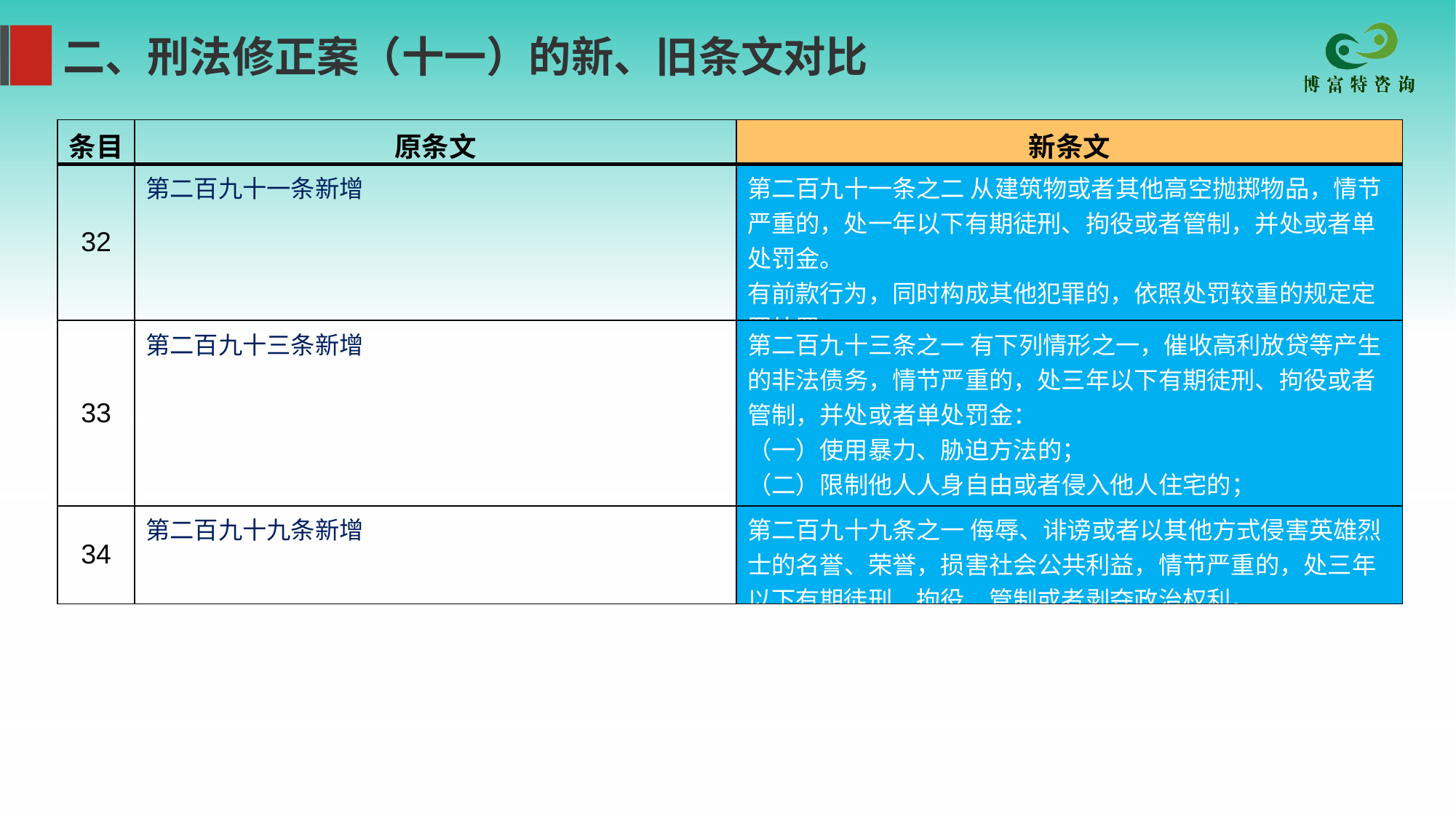

二、刑法修正案（十一）的新、旧条文对比

| 条目 | 原条文 | 新条文 |
| --- | --- | --- |
| 32 | 第二百九十一条新增 | 第二百九十一条之二 从建筑物或者其他高空抛掷物品，情节严重的，处一年以下有期徒刑、拘役或者管制，并处或者单处罚金。 有前款行为，同时构成其他犯罪的，依照处罚较重的规定定罪处罚。 |
| 33 | 第二百九十三条新增 | 第二百九十三条之一 有下列情形之一，催收高利放贷等产生的非法债务，情节严重的，处三年以下有期徒刑、拘役或者管制，并处或者单处罚金： （一）使用暴力、胁迫方法的； （二）限制他人人身自由或者侵入他人住宅的； （三）恐吓、跟踪、骚扰他人的。 |
| 34 | 第二百九十九条新增 | 第二百九十九条之一 侮辱、诽谤或者以其他方式侵害英雄烈士的名誉、荣誉，损害社会公共利益，情节严重的，处三年以下有期徒刑、拘役、管制或者剥夺政治权利。 |